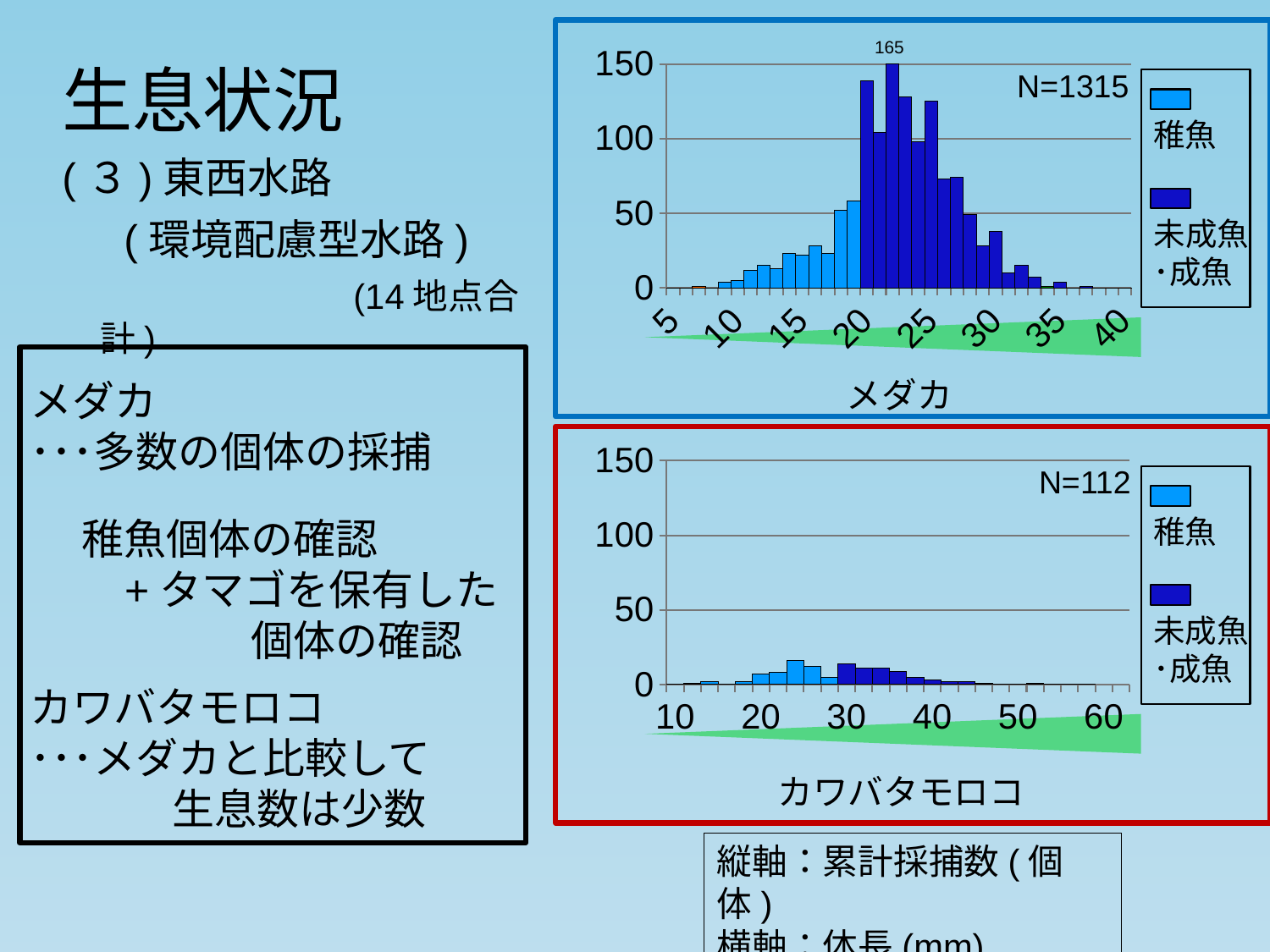

### Chart

| Category | 5 6 7 8 9 10 11 12 13 14 15 16 17 18 19 20 21 22 23 24 25 26 27 28 29 30 31 32 33 34 35 36 37 38 39 40 |
|---|---|
| 5 | 0.0 |
| 6 | 0.0 |
| 7 | 1.0 |
| 8 | 0.0 |
| 9 | 4.0 |
| 10 | 5.0 |
| 11 | 12.0 |
| 12 | 15.0 |
| 13 | 13.0 |
| 14 | 23.0 |
| 15 | 22.0 |
| 16 | 28.0 |
| 17 | 23.0 |
| 18 | 52.0 |
| 19 | 58.0 |
| 20 | 139.0 |
| 21 | 104.0 |
| 22 | 165.0 |
| 23 | 128.0 |
| 24 | 98.0 |
| 25 | 125.0 |
| 26 | 73.0 |
| 27 | 74.0 |
| 28 | 49.0 |
| 29 | 28.0 |
| 30 | 38.0 |
| 31 | 10.0 |
| 32 | 15.0 |
| 33 | 7.0 |
| 34 | 1.0 |
| 35 | 4.0 |
| 36 | 0.0 |
| 37 | 1.0 |
| 38 | 0.0 |
| 39 | 0.0 |
| 40 | 0.0 |
165
生息状況
(３)東西水路
　 (環境配慮型水路)
　　　　　　　　(14地点合計)

N=1315

稚魚

未成魚
･成魚

メダカ
メダカ
･･･多数の個体の採捕

[unsupported chart]

N=112

　 稚魚個体の確認
　　+タマゴを保有した
　　　　　 個体の確認
稚魚

未成魚
･成魚
カワバタモロコ
･･･メダカと比較して
     　　生息数は少数
カワバタモロコ
縦軸：累計採捕数(個体)
横軸：体長(mm)